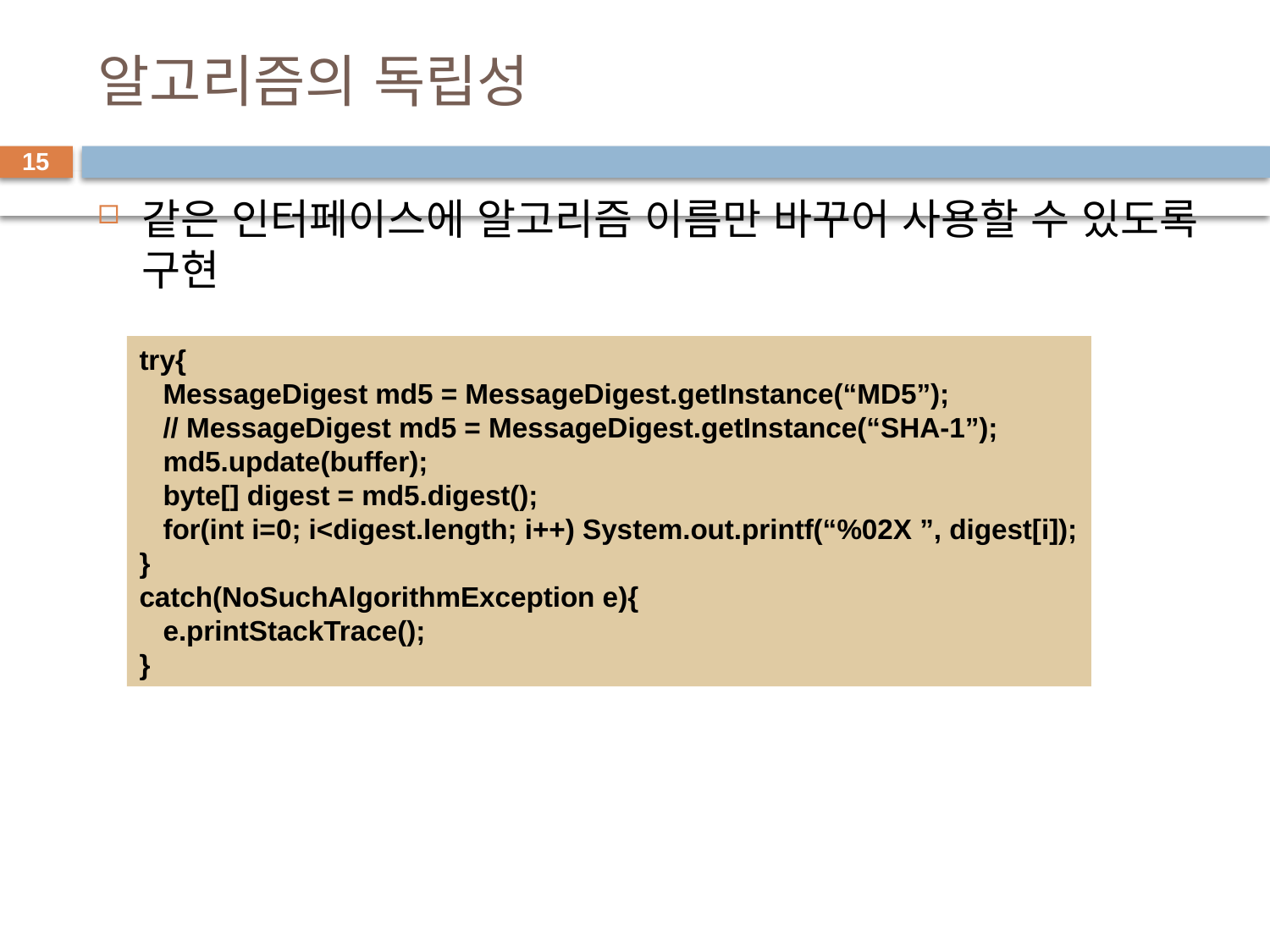

# 알고리즘의 독립성
15
같은 인터페이스에 알고리즘 이름만 바꾸어 사용할 수 있도록 구현
try{
   MessageDigest md5 = MessageDigest.getInstance(“MD5”);
   // MessageDigest md5 = MessageDigest.getInstance(“SHA-1”);
   md5.update(buffer);
   byte[] digest = md5.digest();
   for(int i=0; i<digest.length; i++) System.out.printf(“%02X ”, digest[i]);
}
catch(NoSuchAlgorithmException e){
   e.printStackTrace();
}